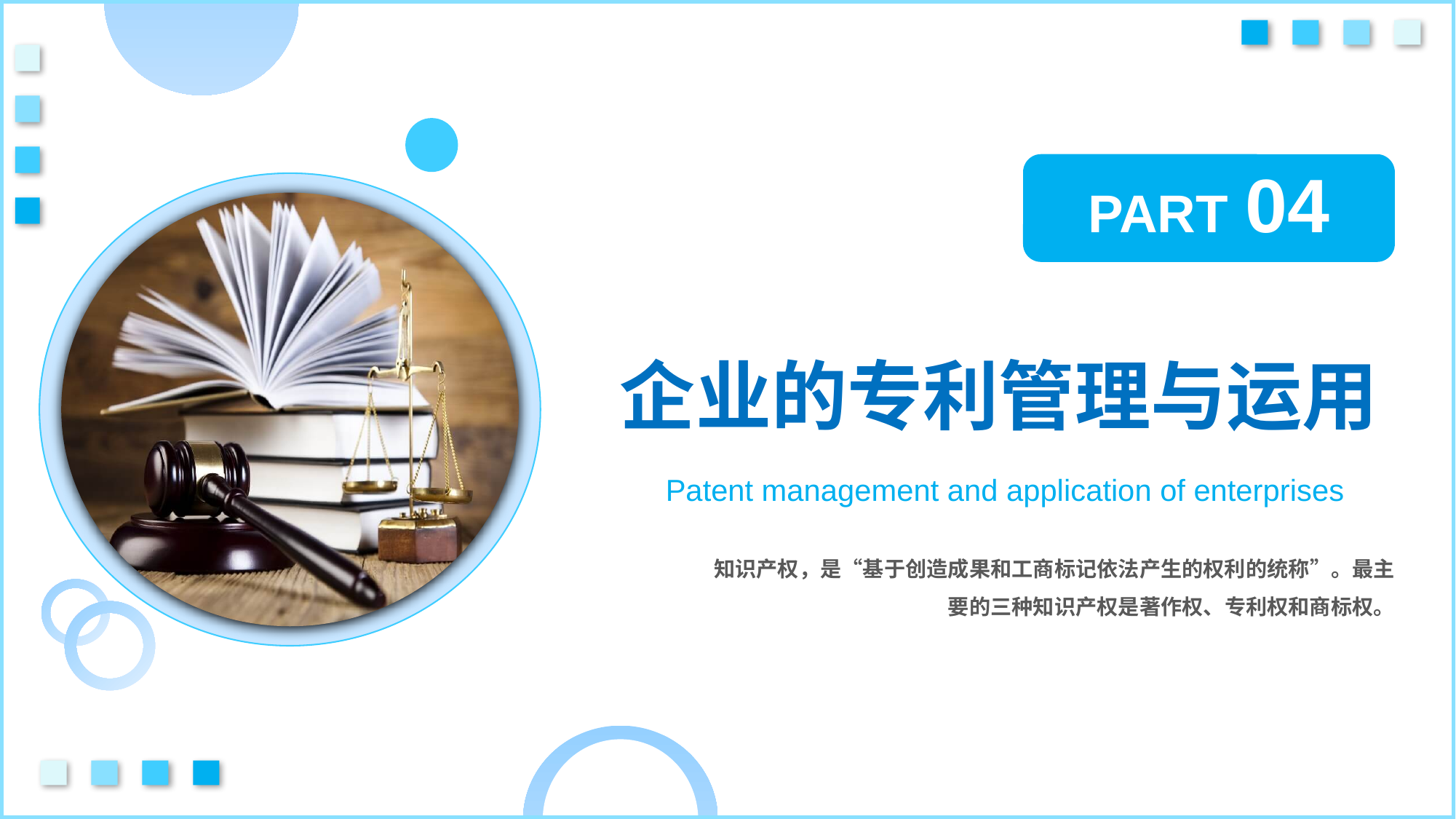

PART 04

企业的专利管理与运用
Patent management and application of enterprises
知识产权，是“基于创造成果和工商标记依法产生的权利的统称”。最主要的三种知识产权是著作权、专利权和商标权。